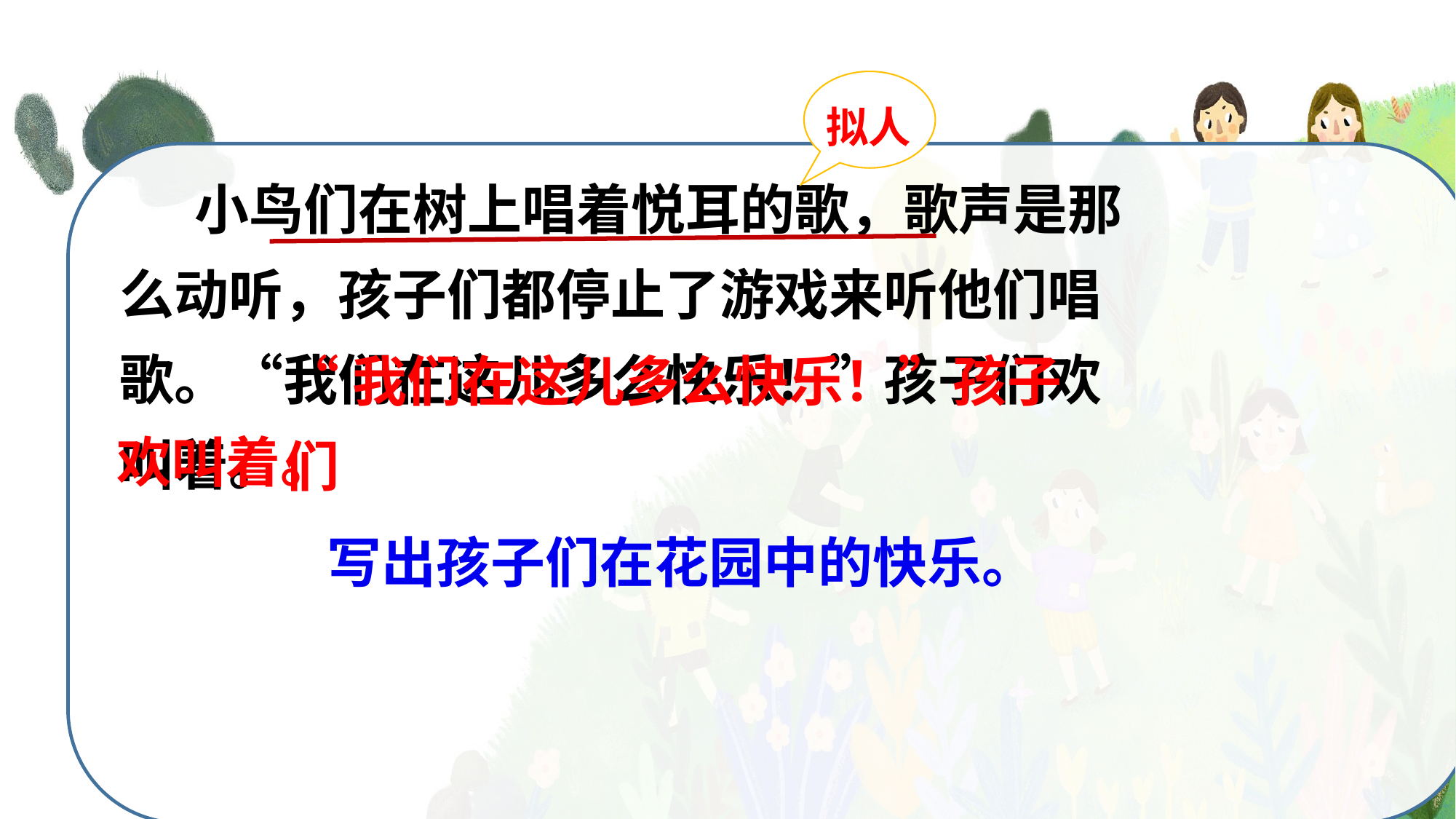

拟人

     小鸟们在树上唱着悦耳的歌，歌声是那么动听，孩子们都停止了游戏来听他们唱歌。“我们在这儿多么快乐！”孩子们欢叫着。
“我们在这儿多么快乐！”孩子们
欢叫着。
写出孩子们在花园中的快乐。